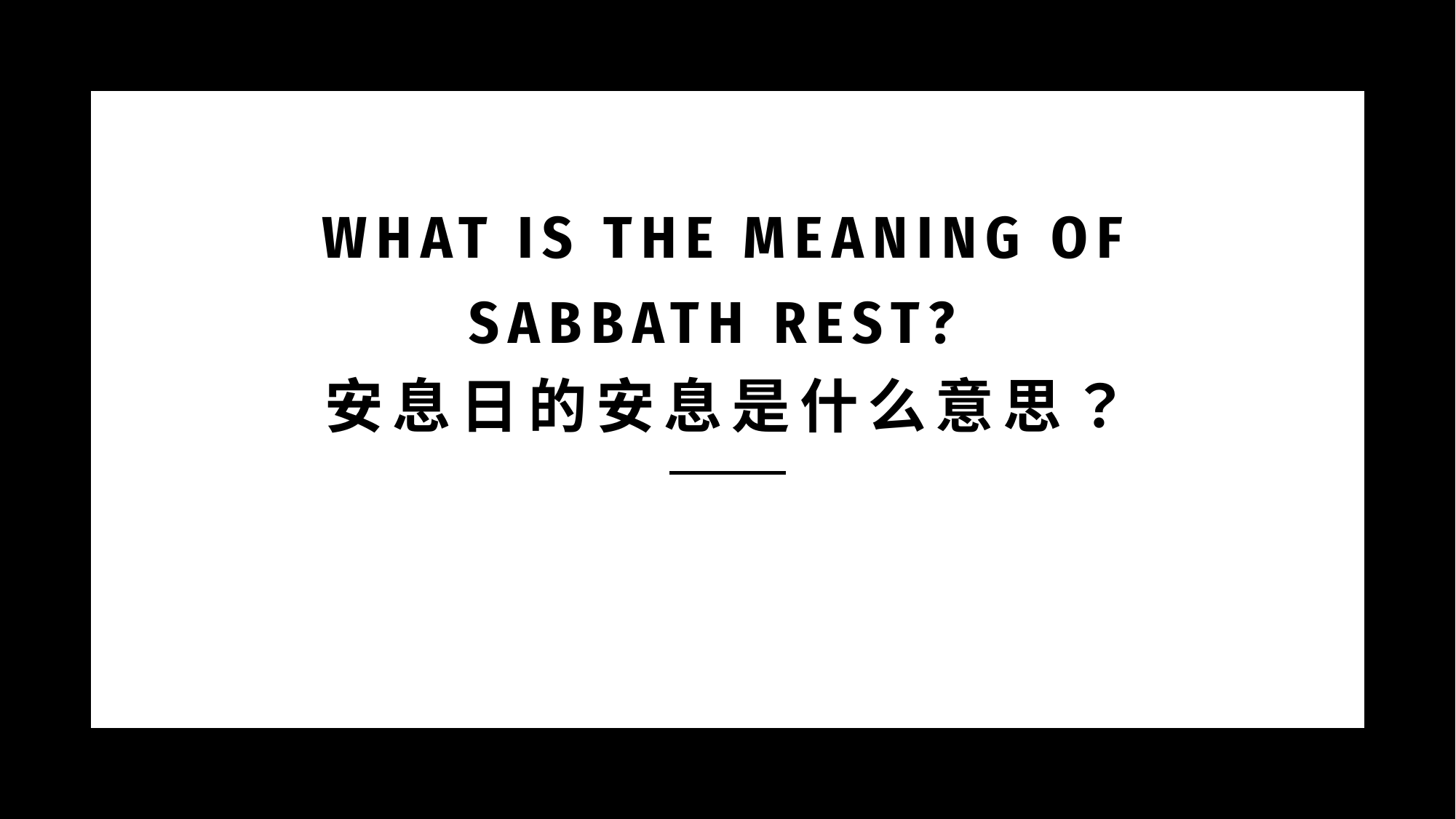

# What is the meaning of Sabbath rest? 安息日的安息是什么意思？